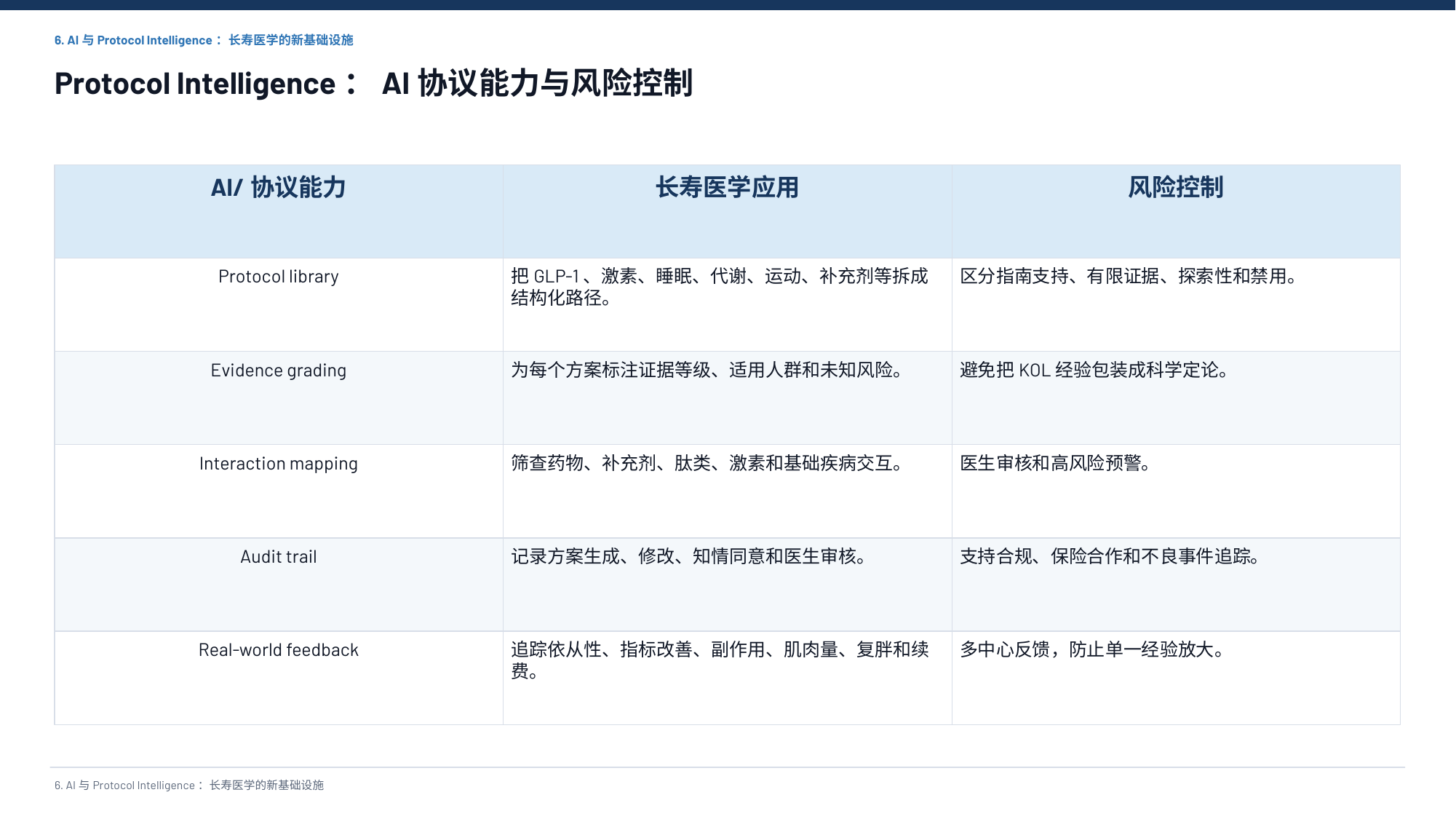

6. AI与Protocol Intelligence：长寿医学的新基础设施
Protocol Intelligence：AI协议能力与风险控制

AI/协议能力
长寿医学应用
风险控制

Protocol library
把GLP-1、激素、睡眠、代谢、运动、补充剂等拆成结构化路径。
区分指南支持、有限证据、探索性和禁用。

Evidence grading
为每个方案标注证据等级、适用人群和未知风险。
避免把KOL经验包装成科学定论。

Interaction mapping
筛查药物、补充剂、肽类、激素和基础疾病交互。
医生审核和高风险预警。

Audit trail
记录方案生成、修改、知情同意和医生审核。
支持合规、保险合作和不良事件追踪。

Real-world feedback
追踪依从性、指标改善、副作用、肌肉量、复胖和续费。
多中心反馈，防止单一经验放大。

6. AI与Protocol Intelligence：长寿医学的新基础设施